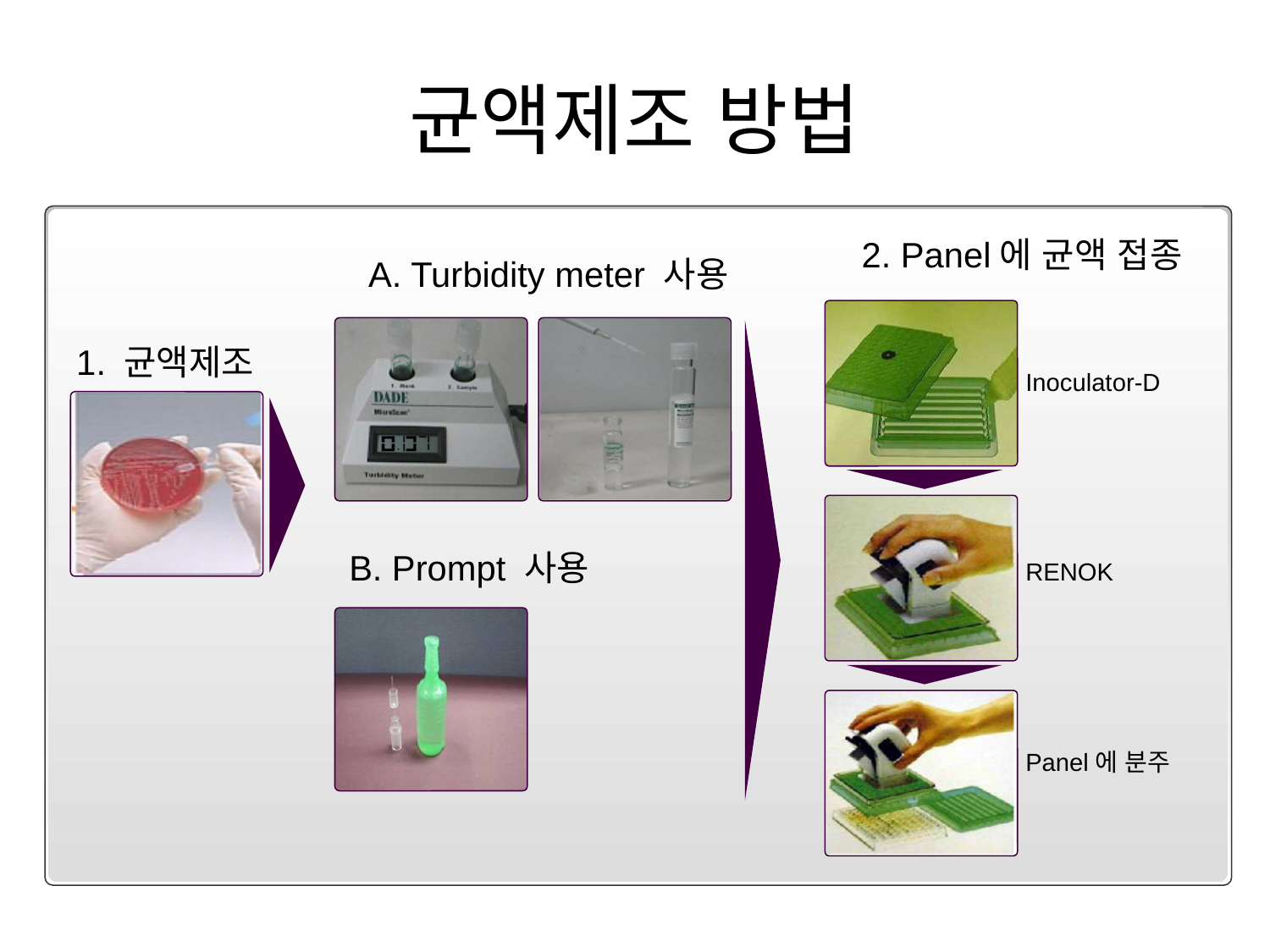

# 균액제조 방법
검사 방법

2. Panel에 균액 접종

Inoculator-D

RENOK

Panel에 분주
A. Turbidity meter 사용

B. Prompt 사용

1. 균액제조